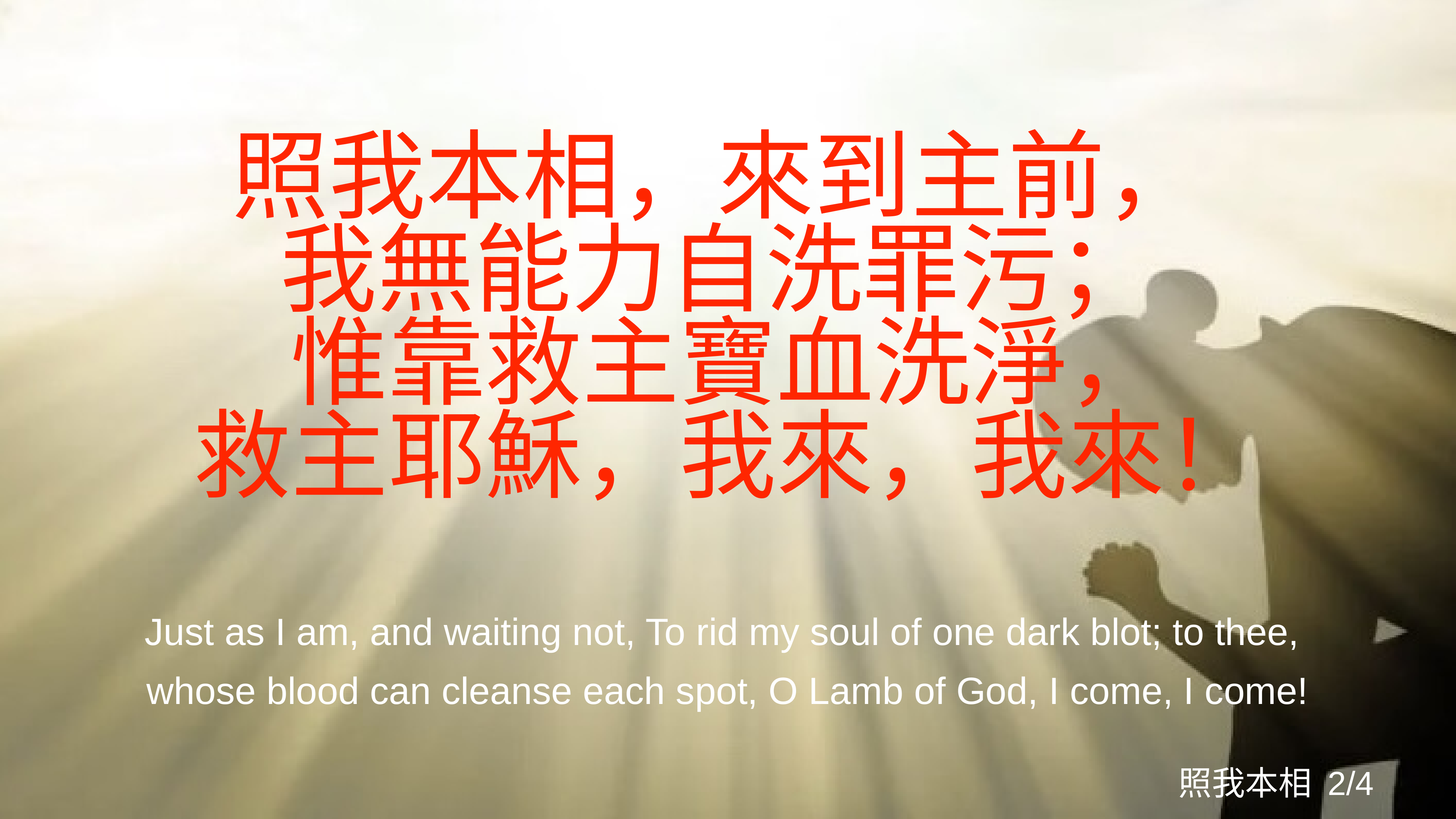

# 照我本相，來到主前，
我無能力自洗罪污；
惟靠救主寶血洗淨，
救主耶穌，我來，我來！
Just as I am, and waiting not, To rid my soul of one dark blot; to thee,
whose blood can cleanse each spot, O Lamb of God, I come, I come!
照我本相 2/4